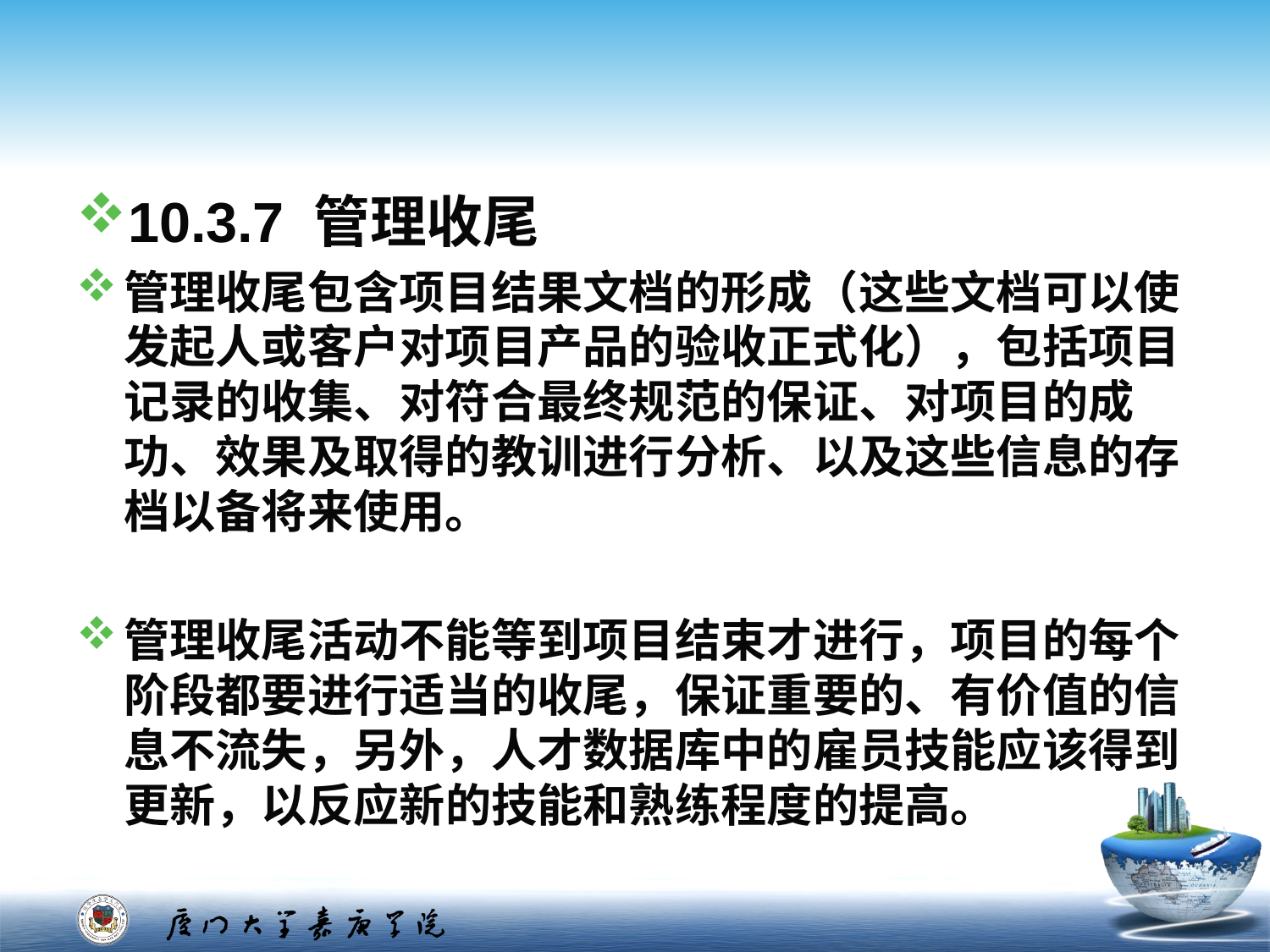

#
10.3.7 管理收尾
管理收尾包含项目结果文档的形成（这些文档可以使发起人或客户对项目产品的验收正式化），包括项目记录的收集、对符合最终规范的保证、对项目的成功、效果及取得的教训进行分析、以及这些信息的存档以备将来使用。

管理收尾活动不能等到项目结束才进行，项目的每个阶段都要进行适当的收尾，保证重要的、有价值的信息不流失，另外，人才数据库中的雇员技能应该得到更新，以反应新的技能和熟练程度的提高。